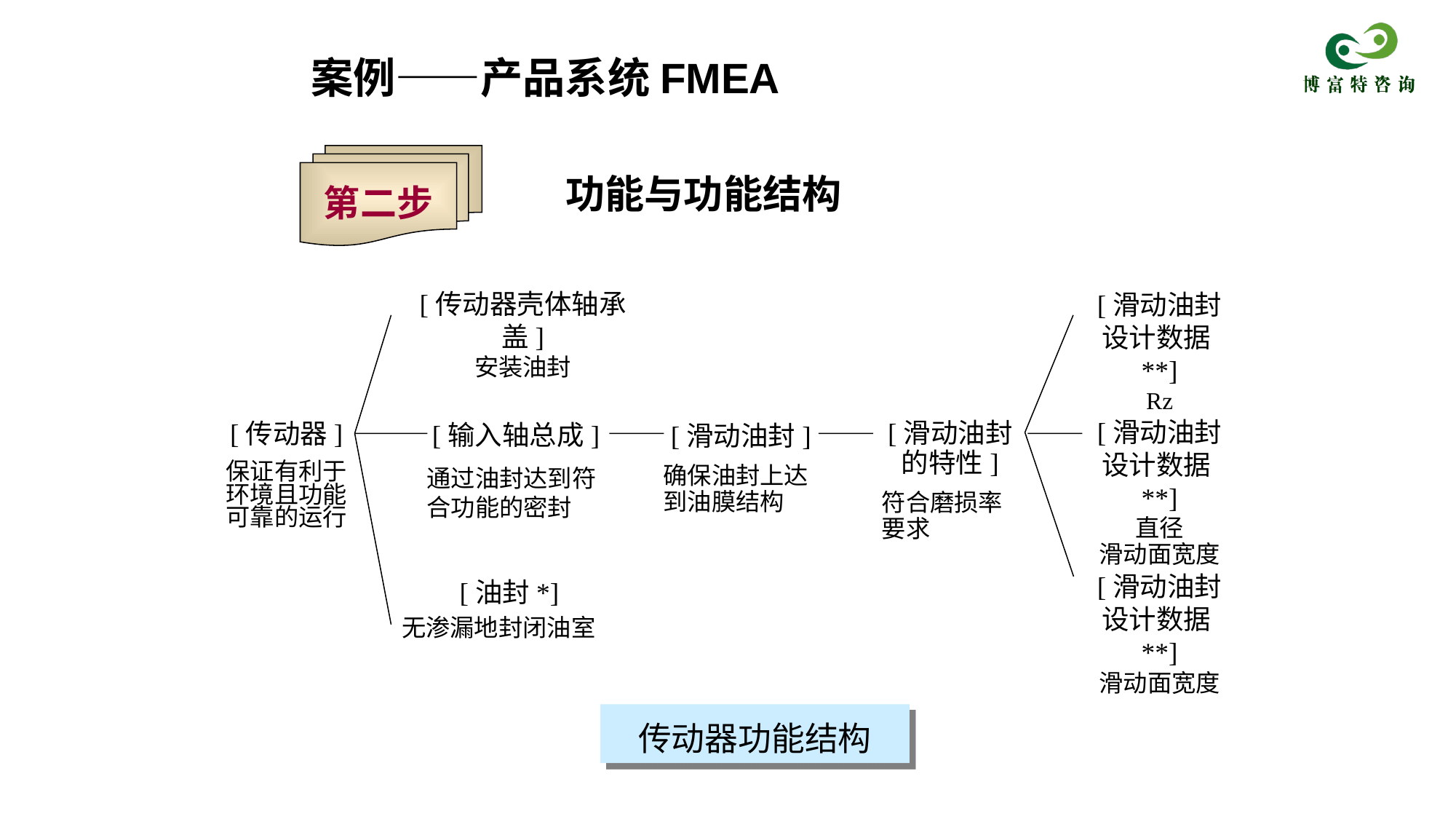

案例——产品系统FMEA
第二步
功能与功能结构
[滑动油封设计数据**]
Rz
[传动器壳体轴承盖]
安装油封

[滑动油封设计数据**]
直径
滑动面宽度
[滑动油封]
确保油封上达到油膜结构
[滑动油封的特性]
符合磨损率要求
[传动器]
保证有利于环境且功能可靠的运行
[输入轴总成]
通过油封达到符合功能的密封

[滑动油封设计数据**]
滑动面宽度
[油封*]
无渗漏地封闭油室
传动器功能结构